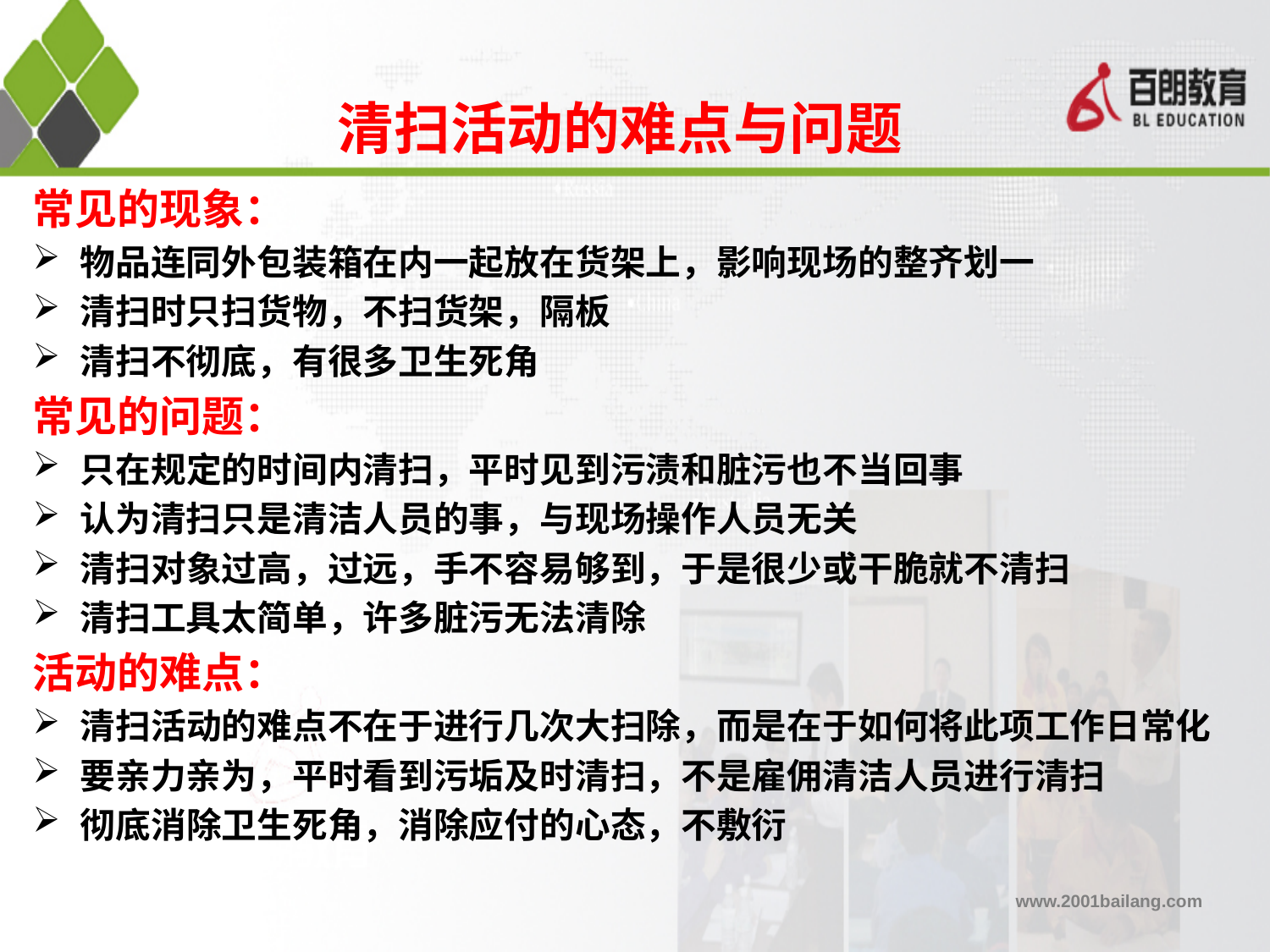

# 清扫活动的难点与问题
常见的现象：
物品连同外包装箱在内一起放在货架上，影响现场的整齐划一
清扫时只扫货物，不扫货架，隔板
清扫不彻底，有很多卫生死角
常见的问题：
只在规定的时间内清扫，平时见到污渍和脏污也不当回事
认为清扫只是清洁人员的事，与现场操作人员无关
清扫对象过高，过远，手不容易够到，于是很少或干脆就不清扫
清扫工具太简单，许多脏污无法清除
活动的难点：
清扫活动的难点不在于进行几次大扫除，而是在于如何将此项工作日常化
要亲力亲为，平时看到污垢及时清扫，不是雇佣清洁人员进行清扫
彻底消除卫生死角，消除应付的心态，不敷衍